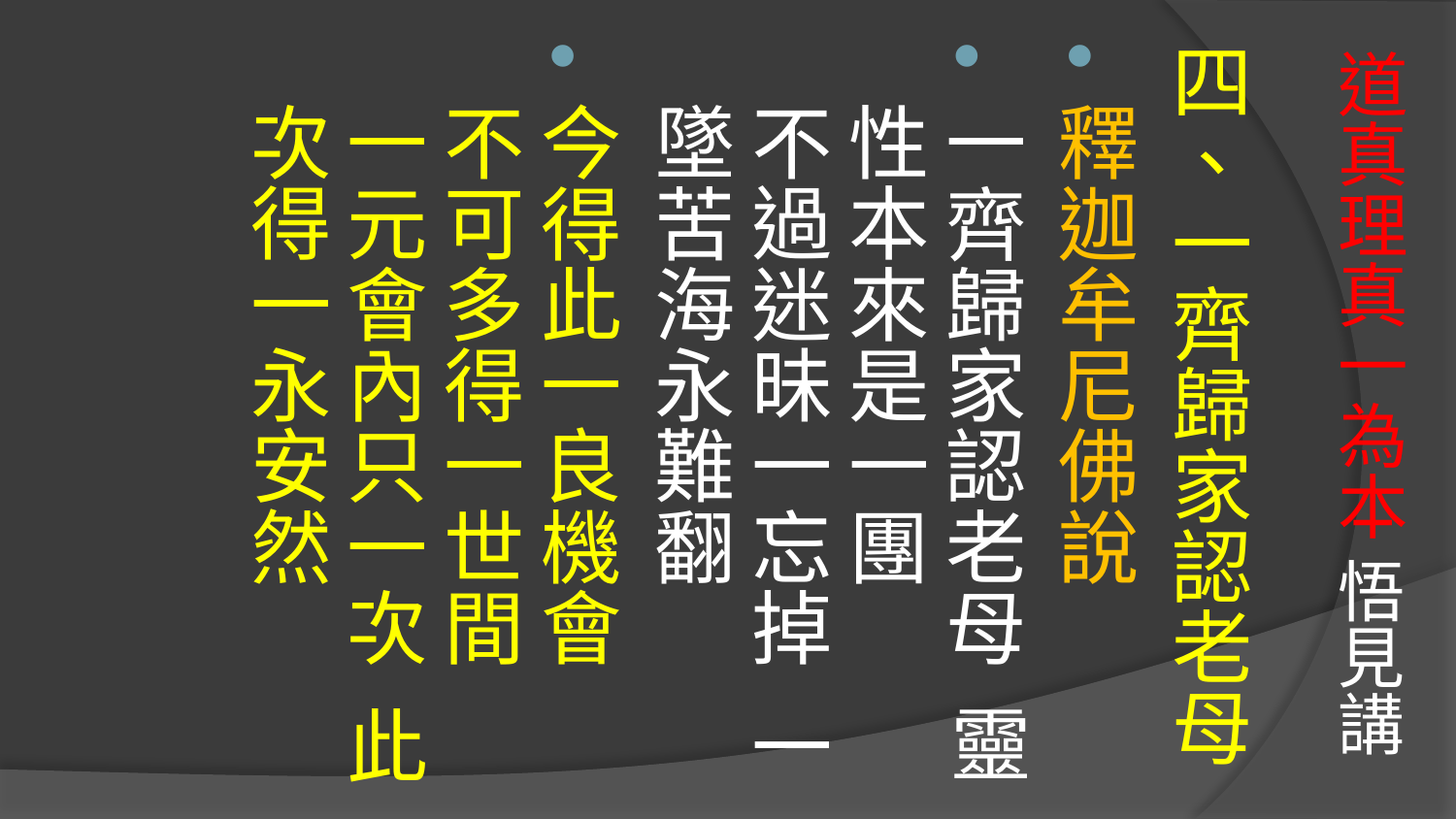

# 道真理真一為本 悟見講
四、一齊歸家認老母
釋迦牟尼佛說
一齊歸家認老母  靈性本來是一團
不過迷昧一忘掉  一墜苦海永難翻
今得此一良機會     不可多得一世間
一元會內只一次  此次得一永安然